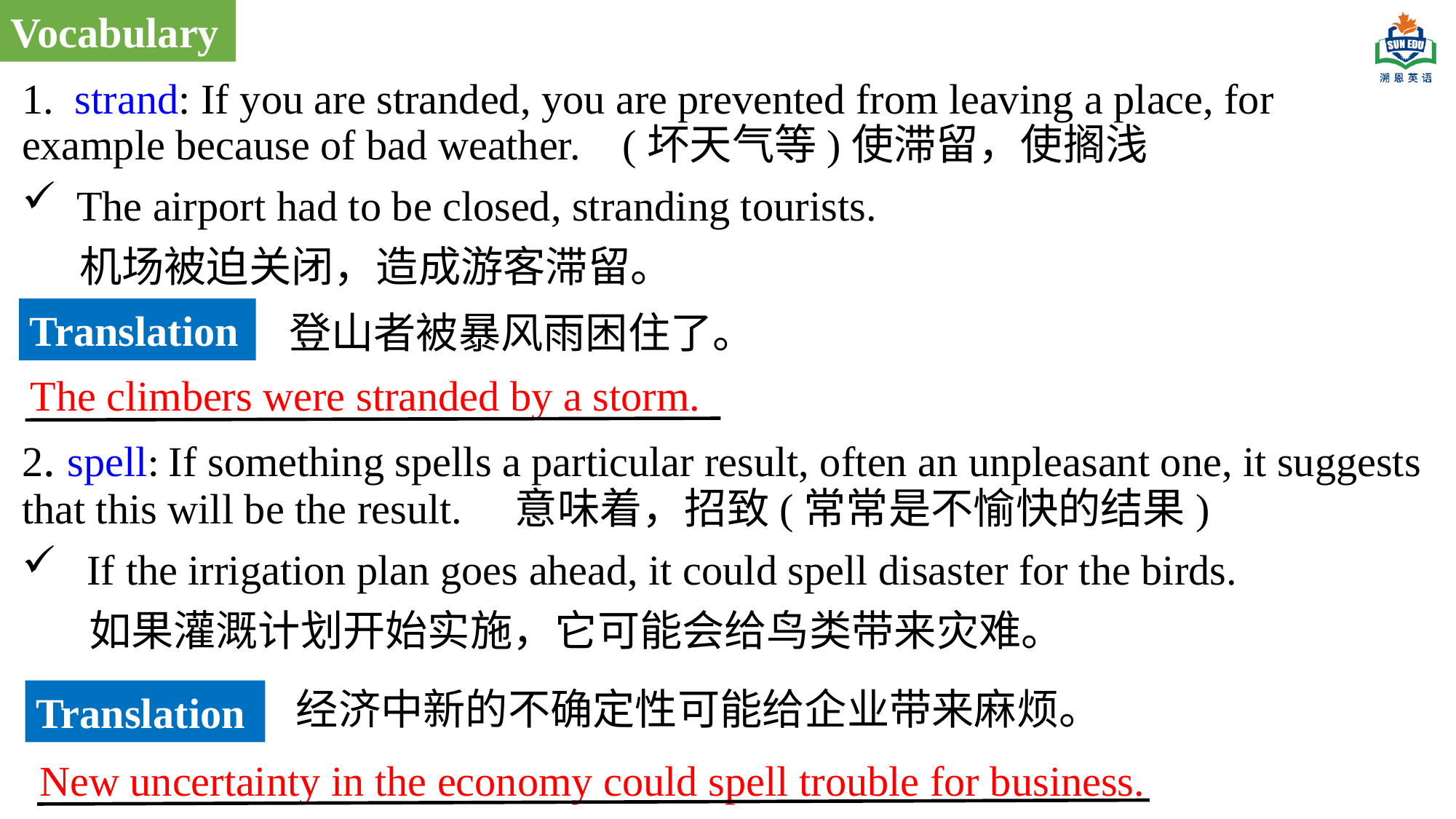

Vocabulary
1.  strand: If you are stranded, you are prevented from leaving a place, for example because of bad weather.    (坏天气等)使滞留，使搁浅
The airport had to be closed, stranding tourists.
     机场被迫关闭，造成游客滞留。

2. spell: If something spells a particular result, often an unpleasant one, it suggests that this will be the result.    意味着，招致(常常是不愉快的结果)
 If the irrigation plan goes ahead, it could spell disaster for the birds.
      如果灌溉计划开始实施，它可能会给鸟类带来灾难。
Translation
登山者被暴风雨困住了。
The climbers were stranded by a storm.
经济中新的不确定性可能给企业带来麻烦。
Translation
New uncertainty in the economy could spell trouble for business.